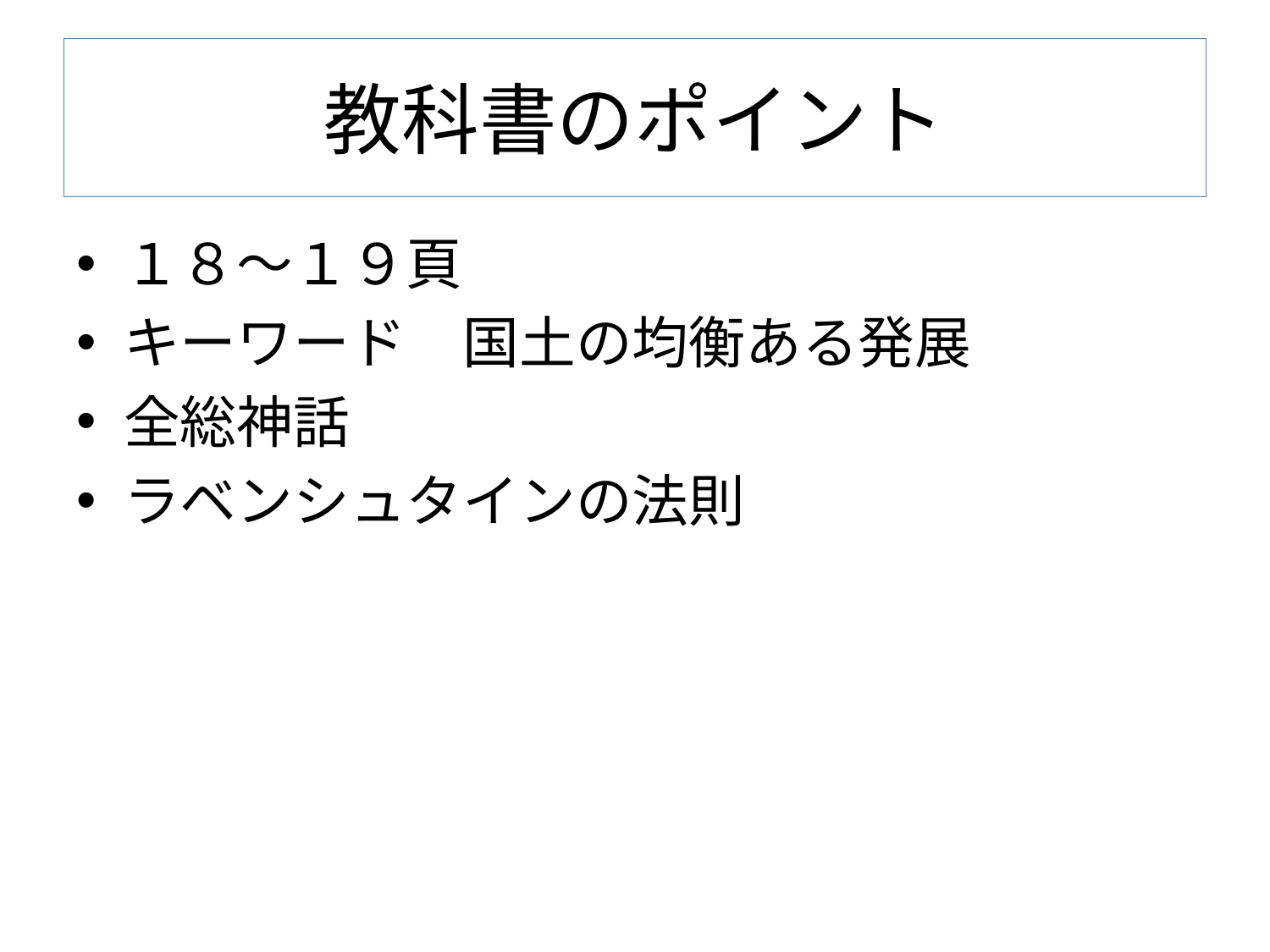

# 教科書のポイント
１８～１９頁
キーワード　国土の均衡ある発展
全総神話
ラベンシュタインの法則